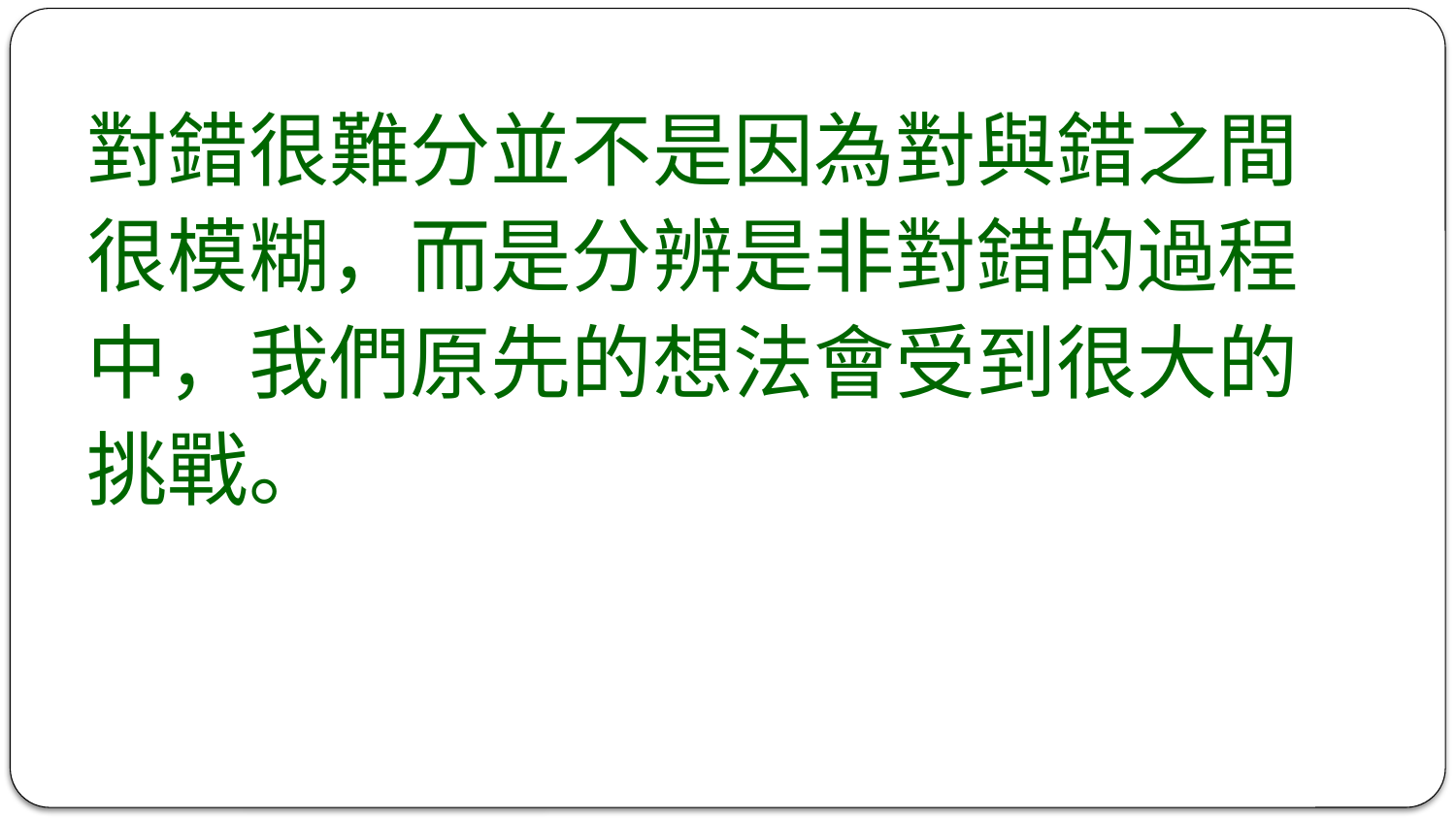

對錯很難分並不是因為對與錯之間很模糊，而是分辨是非對錯的過程中，我們原先的想法會受到很大的挑戰。